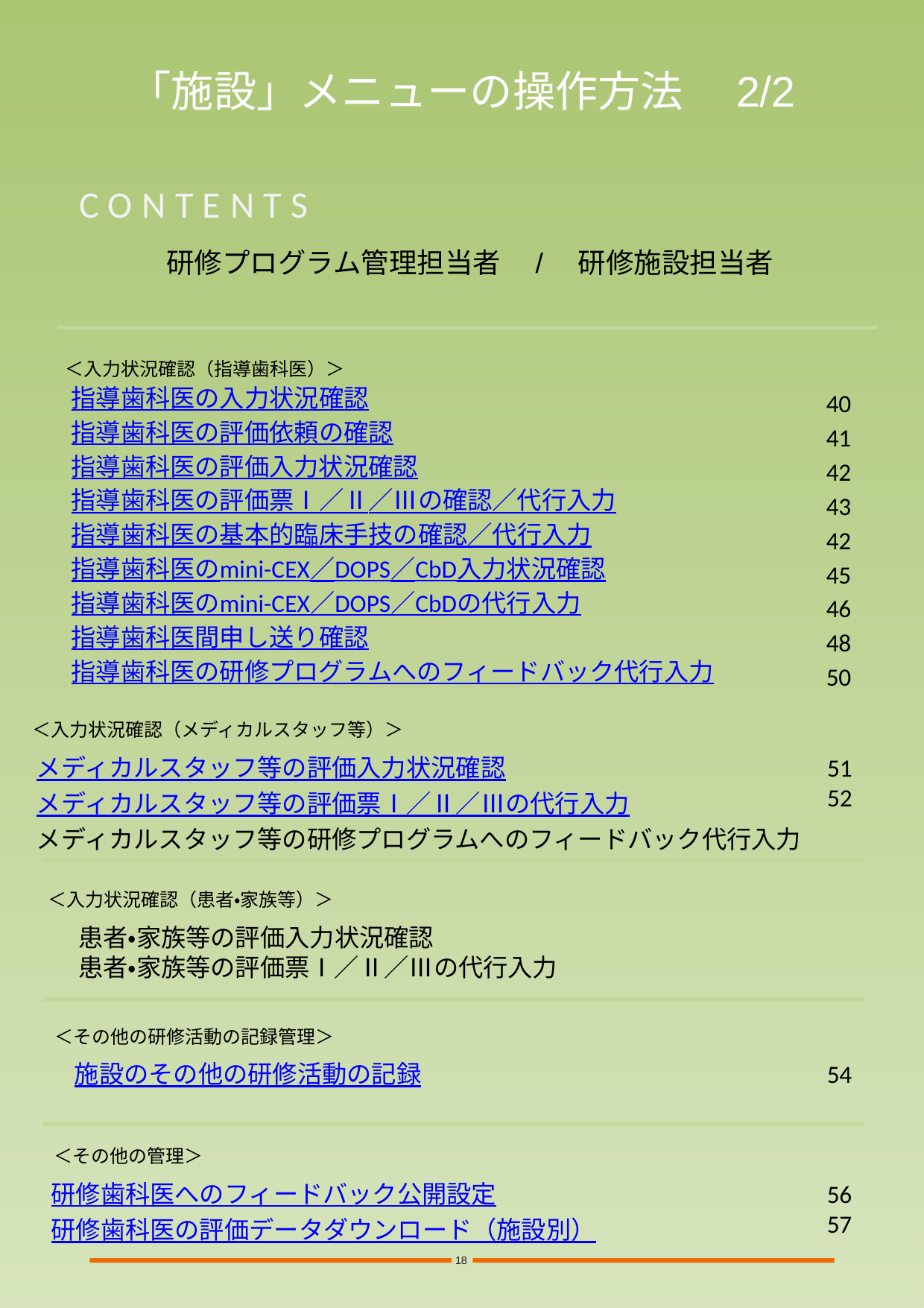

# 「施設」メニューの操作方法　2/2
CONTENTS
研修プログラム管理担当者　/　研修施設担当者
＜入力状況確認（指導歯科医）＞
40
41
42
43
42
45
46
48
50
指導歯科医の入力状況確認
指導歯科医の評価依頼の確認
指導歯科医の評価入力状況確認
指導歯科医の評価票Ⅰ／Ⅱ／Ⅲの確認／代行入力
指導歯科医の基本的臨床手技の確認／代行入力
指導歯科医のmini-CEX／DOPS／CbD入力状況確認
指導歯科医のmini-CEX／DOPS／CbDの代行入力
指導歯科医間申し送り確認
指導歯科医の研修プログラムへのフィードバック代行入力

＜入力状況確認（メディカルスタッフ等）＞
メディカルスタッフ等の評価入力状況確認
メディカルスタッフ等の評価票Ⅰ／Ⅱ／Ⅲの代行入力
メディカルスタッフ等の研修プログラムへのフィードバック代行入力
51
52
＜入力状況確認（患者・家族等）＞
患者・家族等の評価入力状況確認
患者・家族等の評価票Ⅰ／Ⅱ／Ⅲの代行入力
＜その他の研修活動の記録管理＞
施設のその他の研修活動の記録
54
＜その他の管理＞
研修歯科医へのフィードバック公開設定
研修歯科医の評価データダウンロード（施設別）
56
57
18